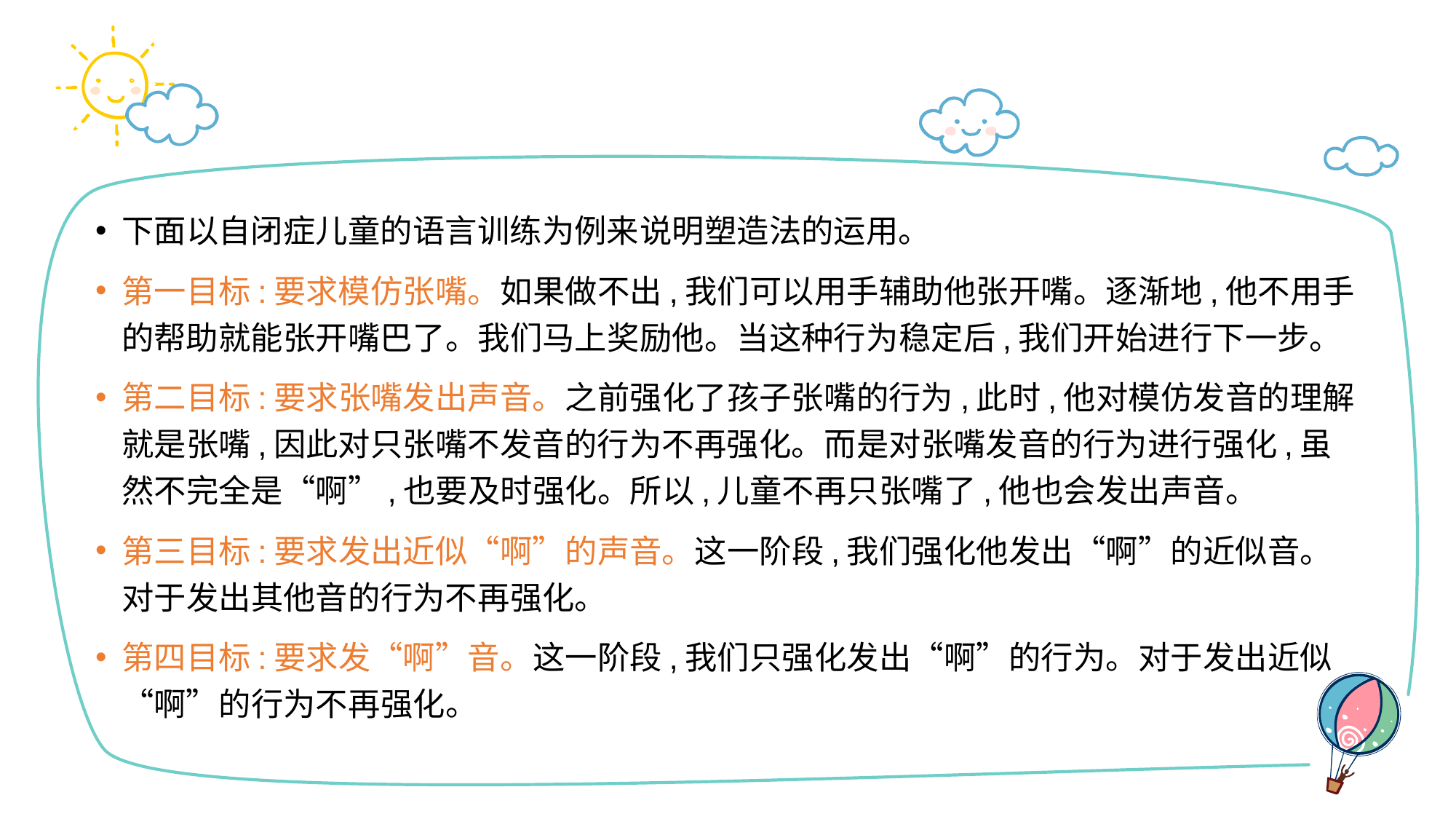

#
下面以自闭症儿童的语言训练为例来说明塑造法的运用。
第一目标:要求模仿张嘴。如果做不出,我们可以用手辅助他张开嘴。逐渐地,他不用手的帮助就能张开嘴巴了。我们马上奖励他。当这种行为稳定后,我们开始进行下一步。
第二目标:要求张嘴发出声音。之前强化了孩子张嘴的行为,此时,他对模仿发音的理解就是张嘴,因此对只张嘴不发音的行为不再强化。而是对张嘴发音的行为进行强化,虽然不完全是“啊”,也要及时强化。所以,儿童不再只张嘴了,他也会发出声音。
第三目标:要求发出近似“啊”的声音。这一阶段,我们强化他发出“啊”的近似音。对于发出其他音的行为不再强化。
第四目标:要求发“啊”音。这一阶段,我们只强化发出“啊”的行为。对于发出近似“啊”的行为不再强化。